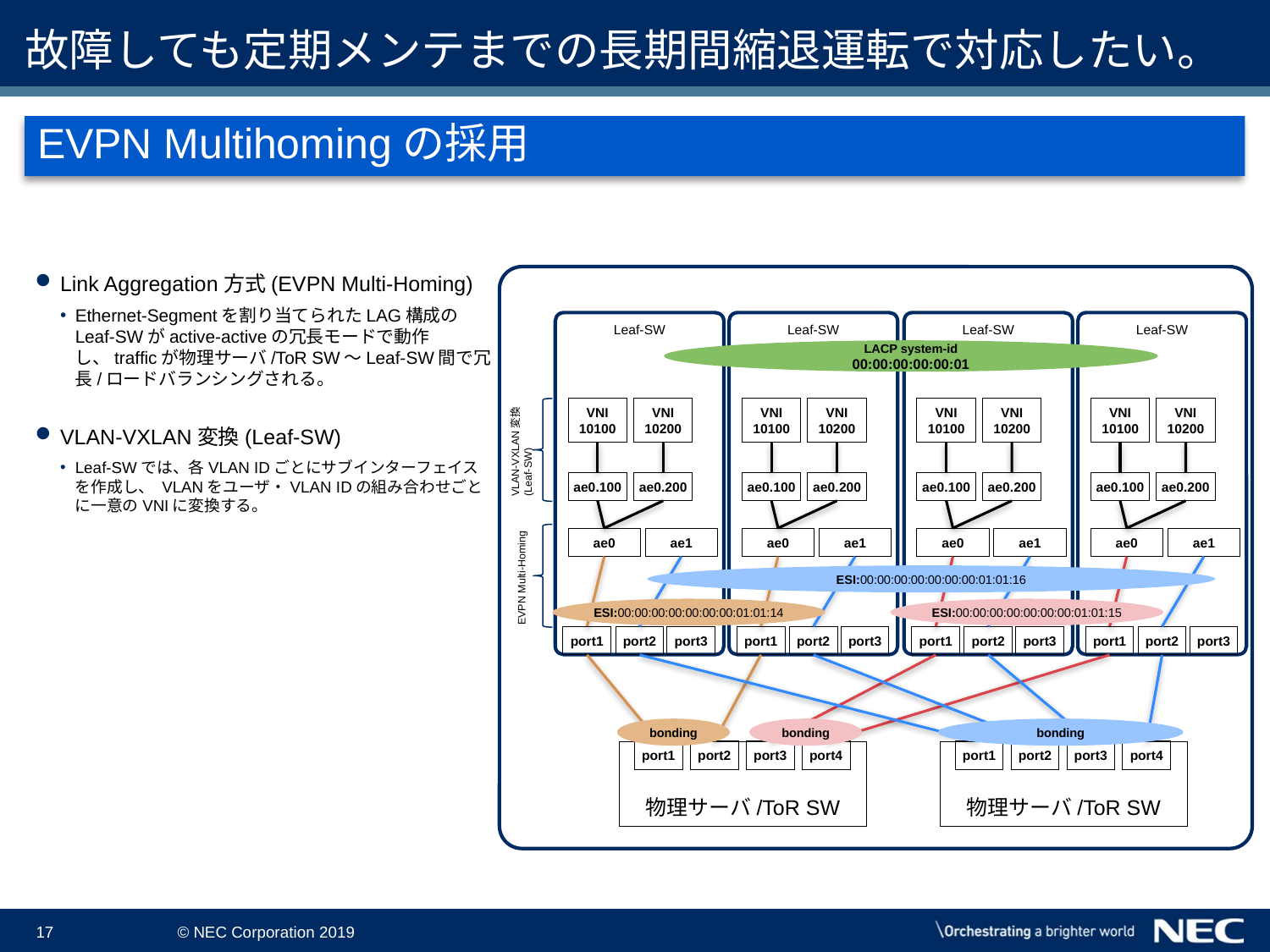

# 故障しても定期メンテまでの長期間縮退運転で対応したい。
EVPN Multihomingの採用

Link Aggregation方式(EVPN Multi-Homing)
Ethernet-Segmentを割り当てられたLAG構成のLeaf-SWがactive-activeの冗長モードで動作し、trafficが物理サーバ/ToR SW～Leaf-SW間で冗長/ロードバランシングされる。

VLAN-VXLAN変換(Leaf-SW)
Leaf-SWでは、各VLAN IDごとにサブインターフェイスを作成し、 VLANをユーザ・VLAN IDの組み合わせごとに一意のVNIに変換する。
Leaf-SW
Leaf-SW
Leaf-SW
Leaf-SW

LACP system-id
00:00:00:00:00:01

VNI 10100
VNI 10200
VNI 10100
VNI 10200
VNI 10100
VNI 10200
VNI 10100
VNI 10200
VLAN-VXLAN変換
(Leaf-SW)
ae0.100
ae0.200
ae0.100
ae0.200
ae0.100
ae0.200
ae0.100
ae0.200

ae0
ae1
ae0
ae1
ae0
ae1
ae0
ae1
EVPN Multi-Homing
ESI:00:00:00:00:00:00:00:01:01:16
ESI:00:00:00:00:00:00:00:01:01:14
ESI:00:00:00:00:00:00:00:01:01:15
port1
port2
port3
port1
port2
port3
port1
port2
port3
port1
port2
port3
bonding
bonding
bonding
port1
port2
port3
port4
port1
port2
port3
port4
物理サーバ/ToR SW
物理サーバ/ToR SW